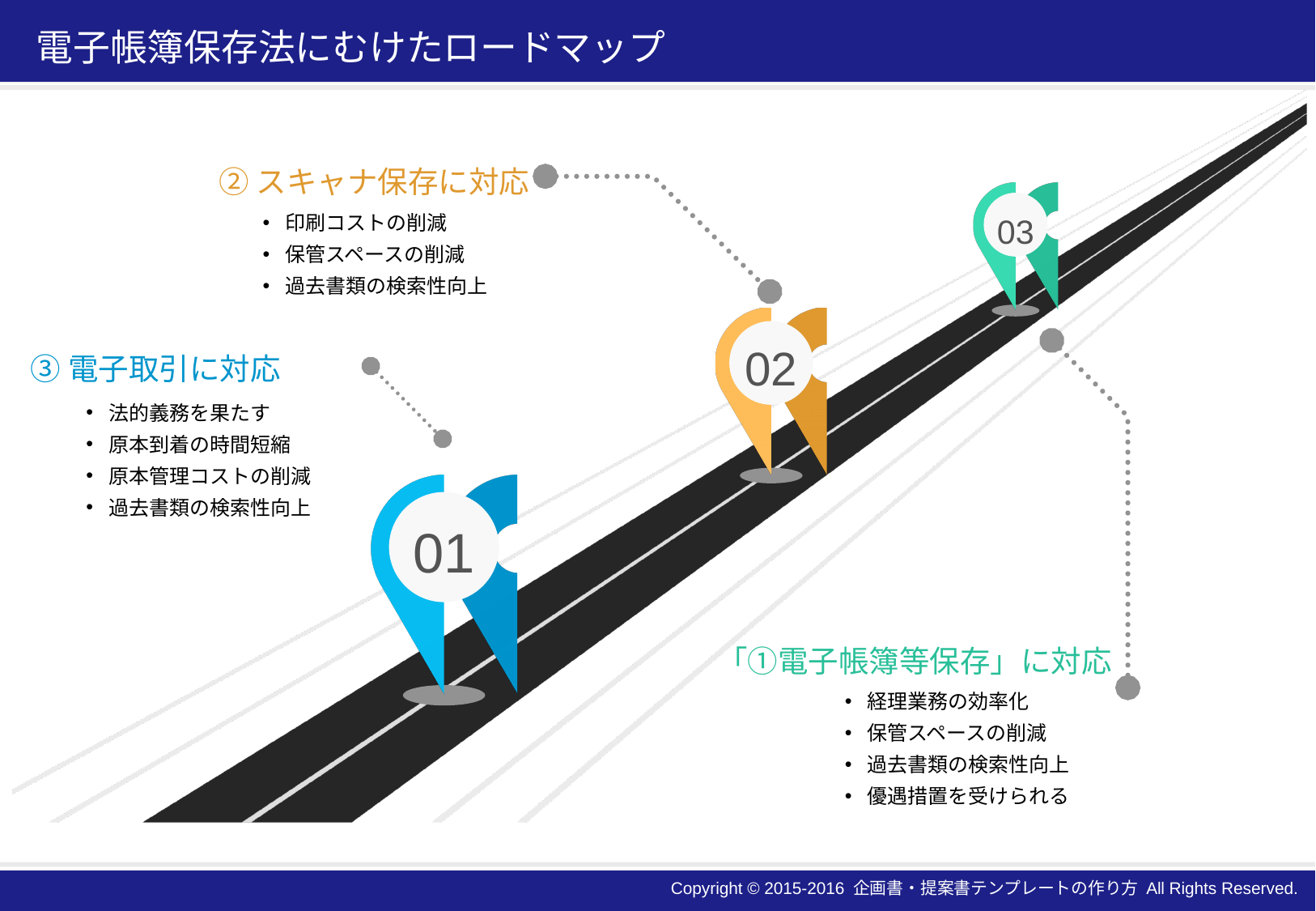

# 電子帳簿保存法にむけたロードマップ

②スキャナ保存に対応

印刷コストの削減
保管スペースの削減
過去書類の検索性向上
03

02

③電子取引に対応
法的義務を果たす
原本到着の時間短縮
原本管理コストの削減
過去書類の検索性向上

01
「①電子帳簿等保存」に対応

経理業務の効率化
保管スペースの削減
過去書類の検索性向上
優遇措置を受けられる